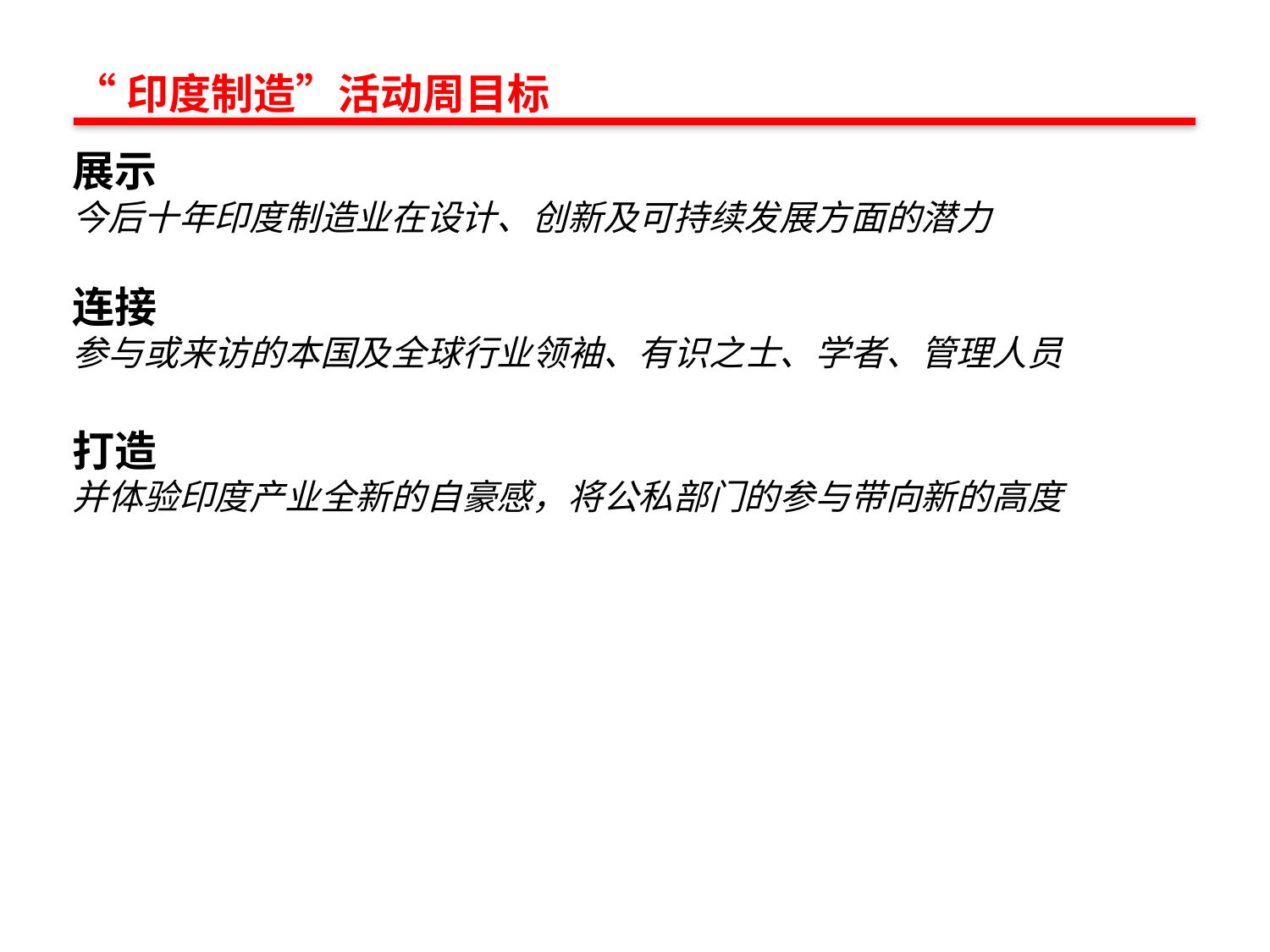

“印度制造”活动周目标
展示
今后十年印度制造业在设计、创新及可持续发展方面的潜力

连接
参与或来访的本国及全球行业领袖、有识之士、学者、管理人员

打造
并体验印度产业全新的自豪感，将公私部门的参与带向新的高度